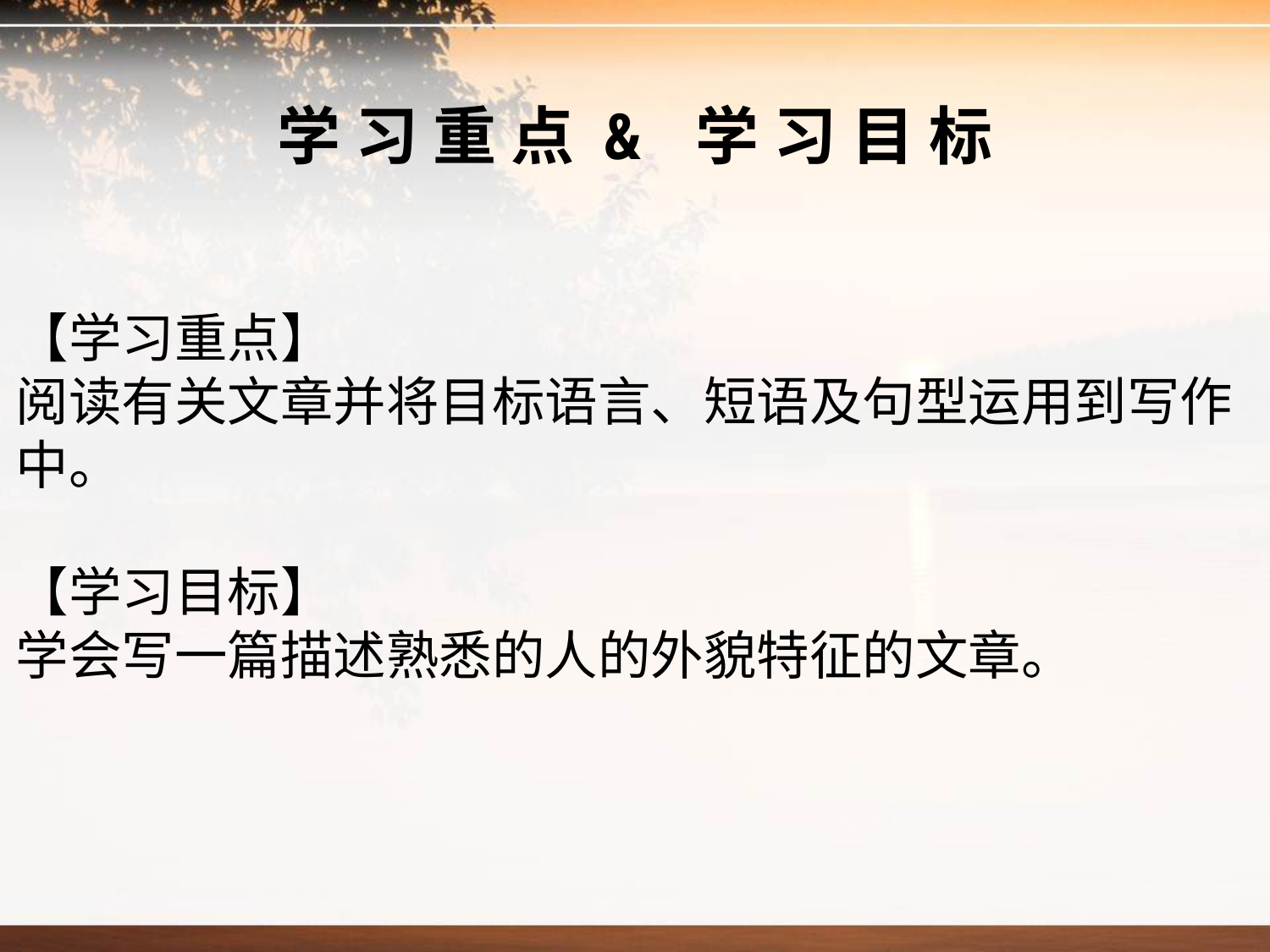

学 习 重 点 & 学 习 目 标
【学习重点】
阅读有关文章并将目标语言、短语及句型运用到写作中。

【学习目标】
学会写一篇描述熟悉的人的外貌特征的文章。